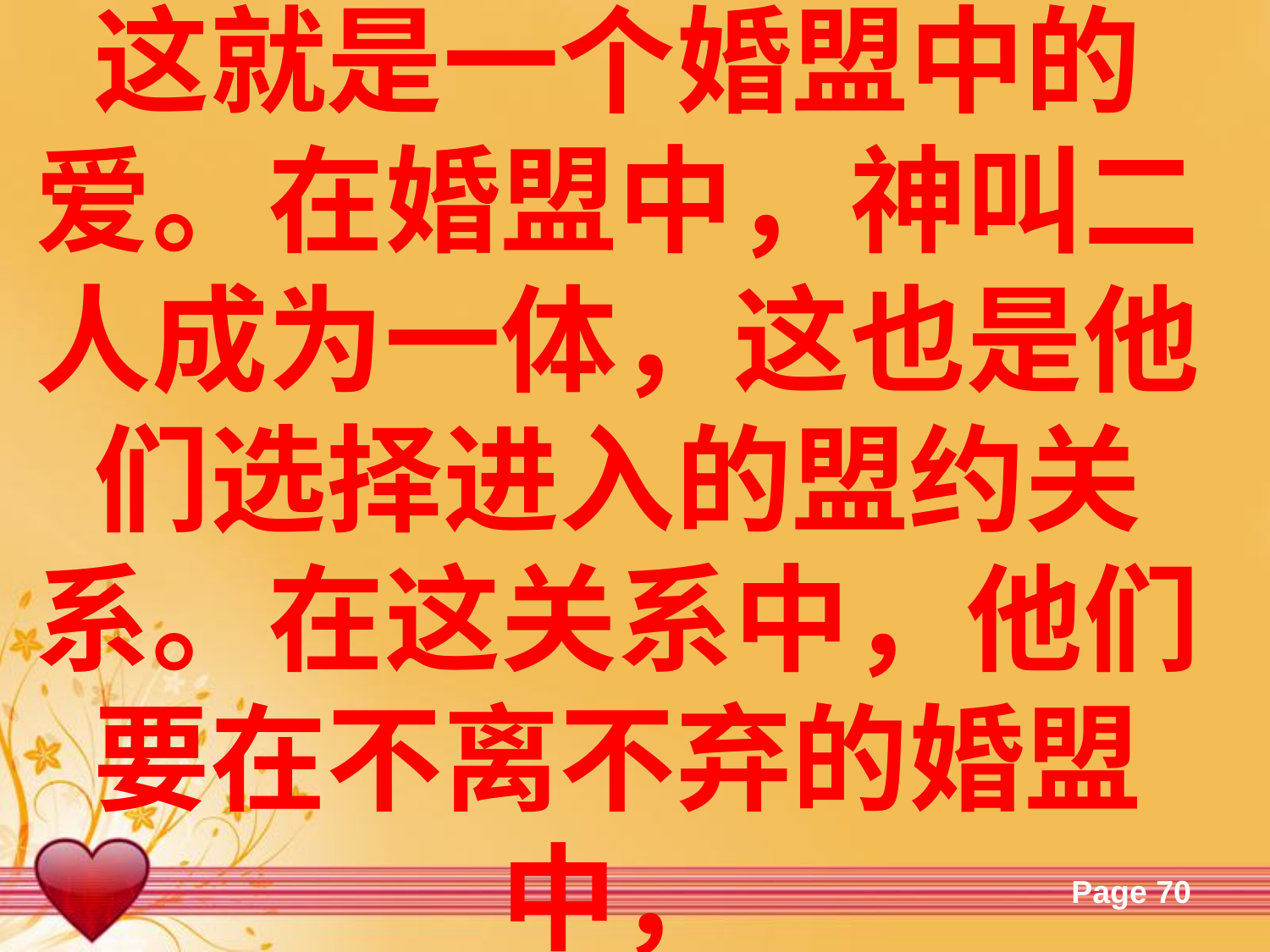

这就是一个婚盟中的爱。在婚盟中，神叫二人成为一体，这也是他们选择进入的盟约关系。在这关系中，他们要在不离不弃的婚盟中，